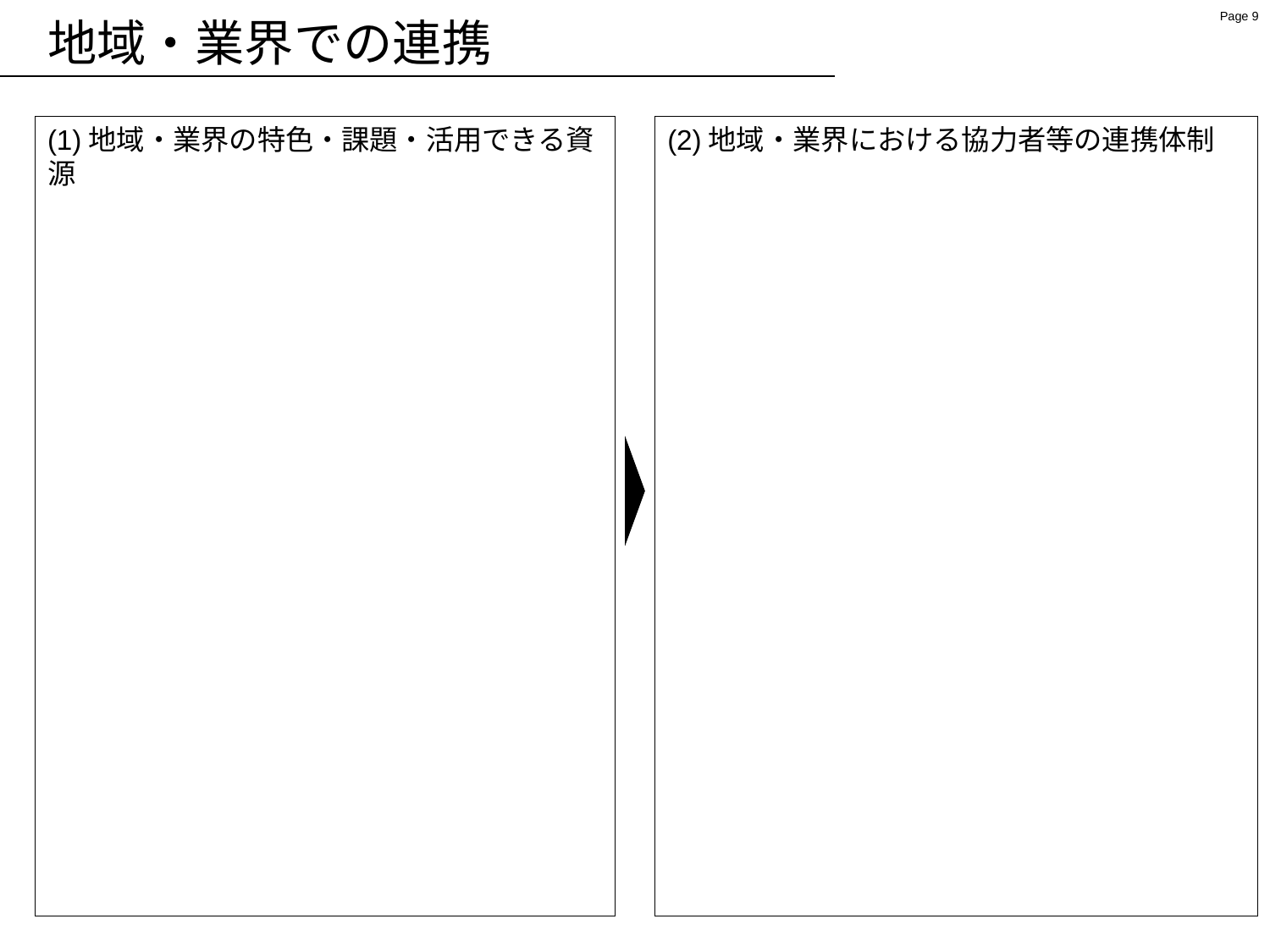

# 地域・業界での連携
(1)地域・業界の特色・課題・活用できる資源
(2)地域・業界における協力者等の連携体制